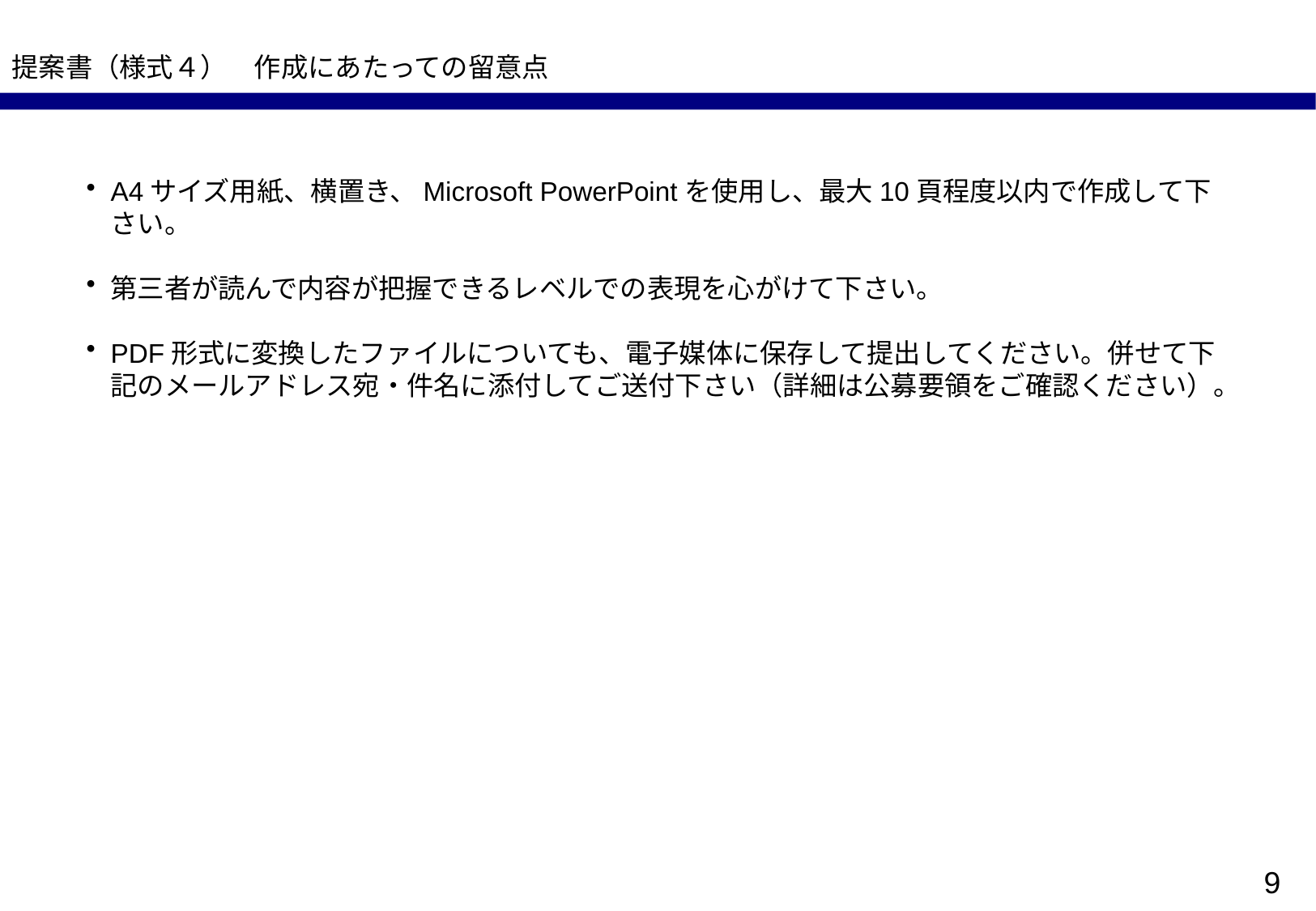

提案書（様式４）　作成にあたっての留意点
A4サイズ用紙、横置き、Microsoft PowerPointを使用し、最大10頁程度以内で作成して下さい。

第三者が読んで内容が把握できるレベルでの表現を心がけて下さい。

PDF形式に変換したファイルについても、電子媒体に保存して提出してください。併せて下記のメールアドレス宛・件名に添付してご送付下さい（詳細は公募要領をご確認ください）。